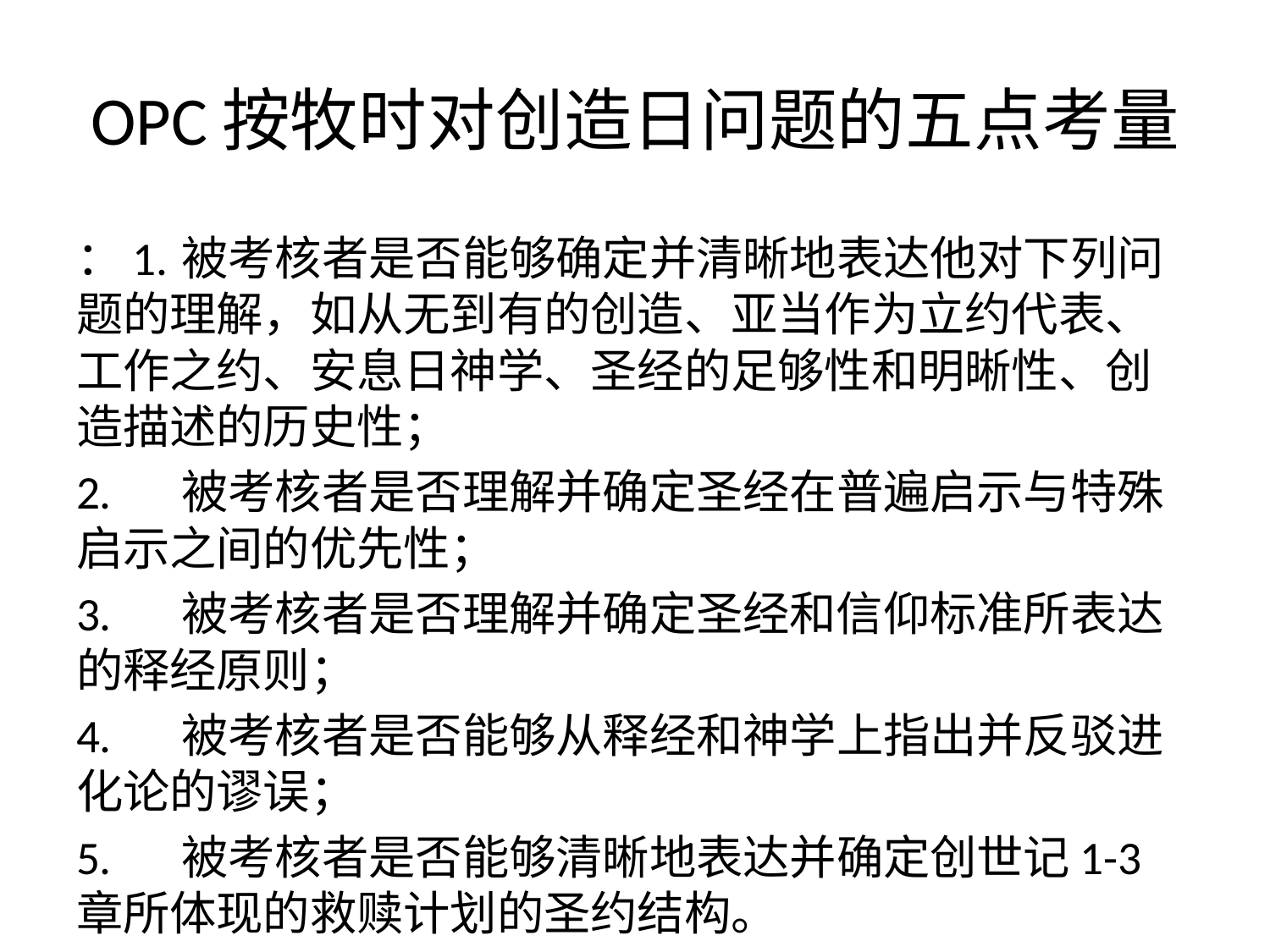

# OPC按牧时对创造日问题的五点考量
：1.	被考核者是否能够确定并清晰地表达他对下列问题的理解，如从无到有的创造、亚当作为立约代表、工作之约、安息日神学、圣经的足够性和明晰性、创造描述的历史性；
2.	被考核者是否理解并确定圣经在普遍启示与特殊启示之间的优先性；
3.	被考核者是否理解并确定圣经和信仰标准所表达的释经原则；
4.	被考核者是否能够从释经和神学上指出并反驳进化论的谬误；
5.	被考核者是否能够清晰地表达并确定创世记1-3章所体现的救赎计划的圣约结构。